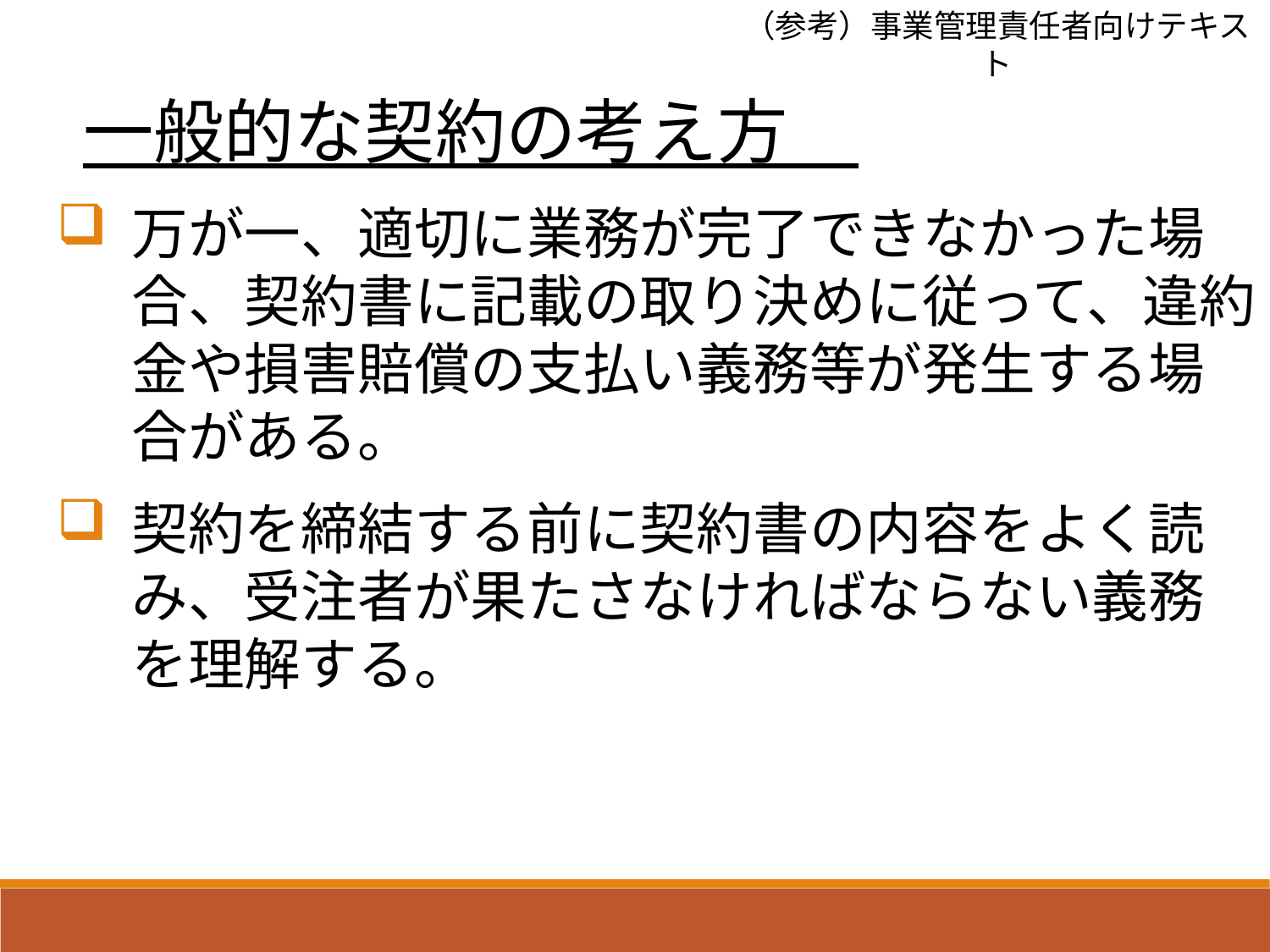

（参考）事業管理責任者向けテキスト

　一般的な契約の考え方
万が一、適切に業務が完了できなかった場合、契約書に記載の取り決めに従って、違約金や損害賠償の支払い義務等が発生する場合がある。
契約を締結する前に契約書の内容をよく読み、受注者が果たさなければならない義務を理解する。